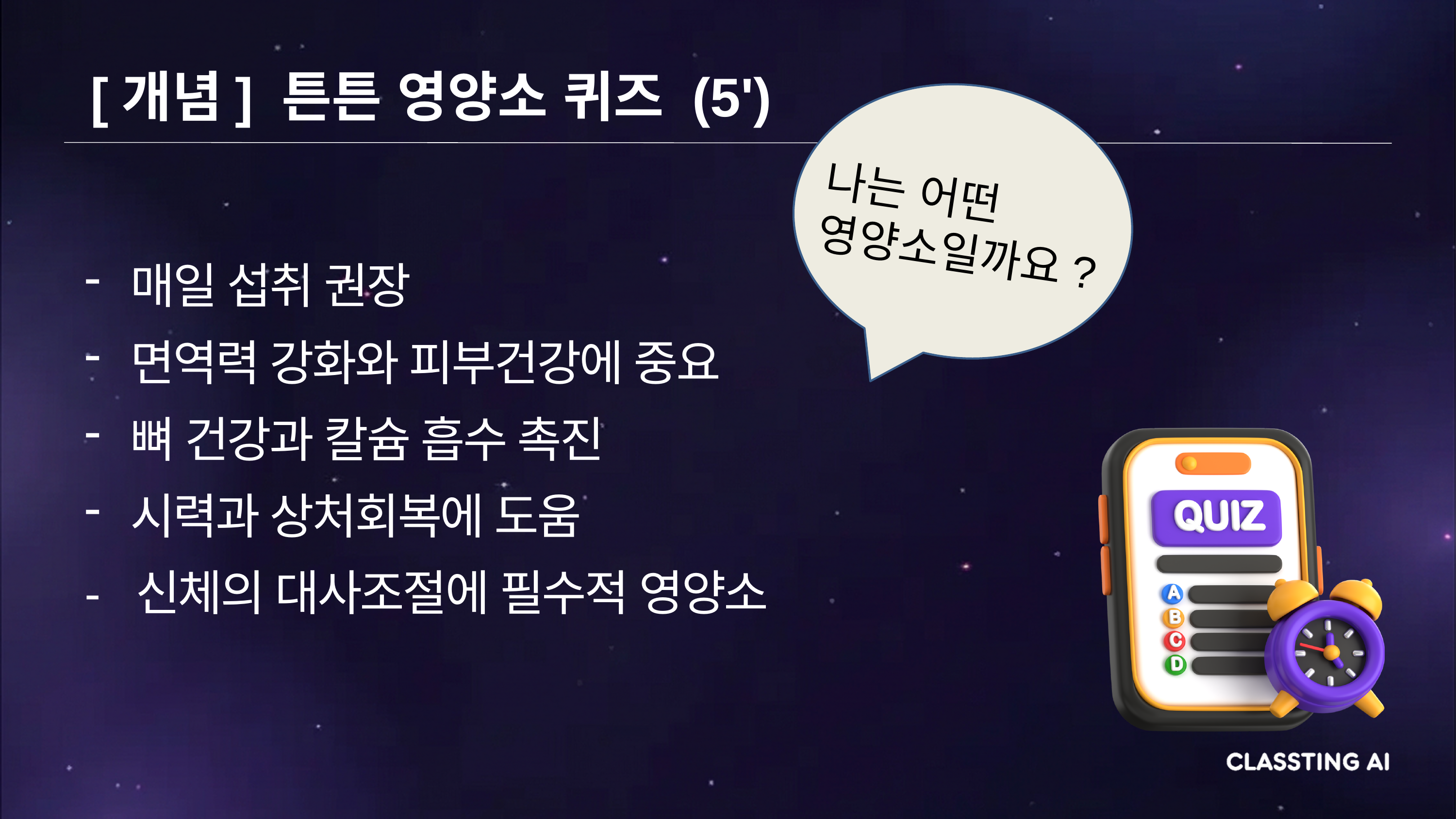

[개념] 튼튼 영양소 퀴즈 (5')

나는 어떤 영양소일까요?
매일 섭취 권장
면역력 강화와 피부건강에 중요
뼈 건강과 칼슘 흡수 촉진
시력과 상처회복에 도움
-  신체의 대사조절에 필수적 영양소